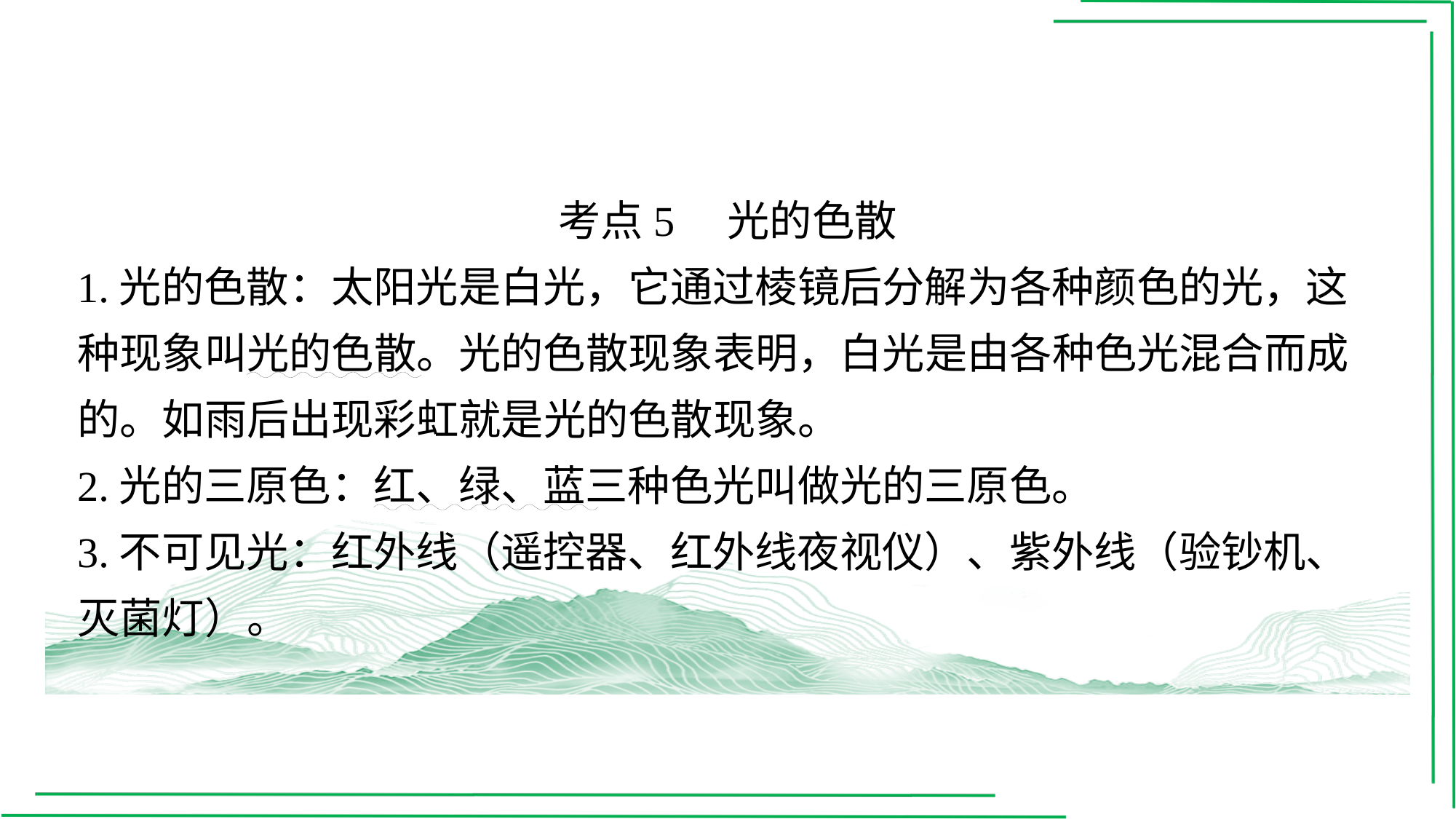

考点5　光的色散
1.光的色散：太阳光是白光，它通过棱镜后分解为各种颜色的光，这种现象叫光的色散。光的色散现象表明，白光是由各种色光混合而成的。如雨后出现彩虹就是光的色散现象。
2.光的三原色：红、绿、蓝三种色光叫做光的三原色。
3.不可见光：红外线（遥控器、红外线夜视仪）、紫外线（验钞机、灭菌灯）。